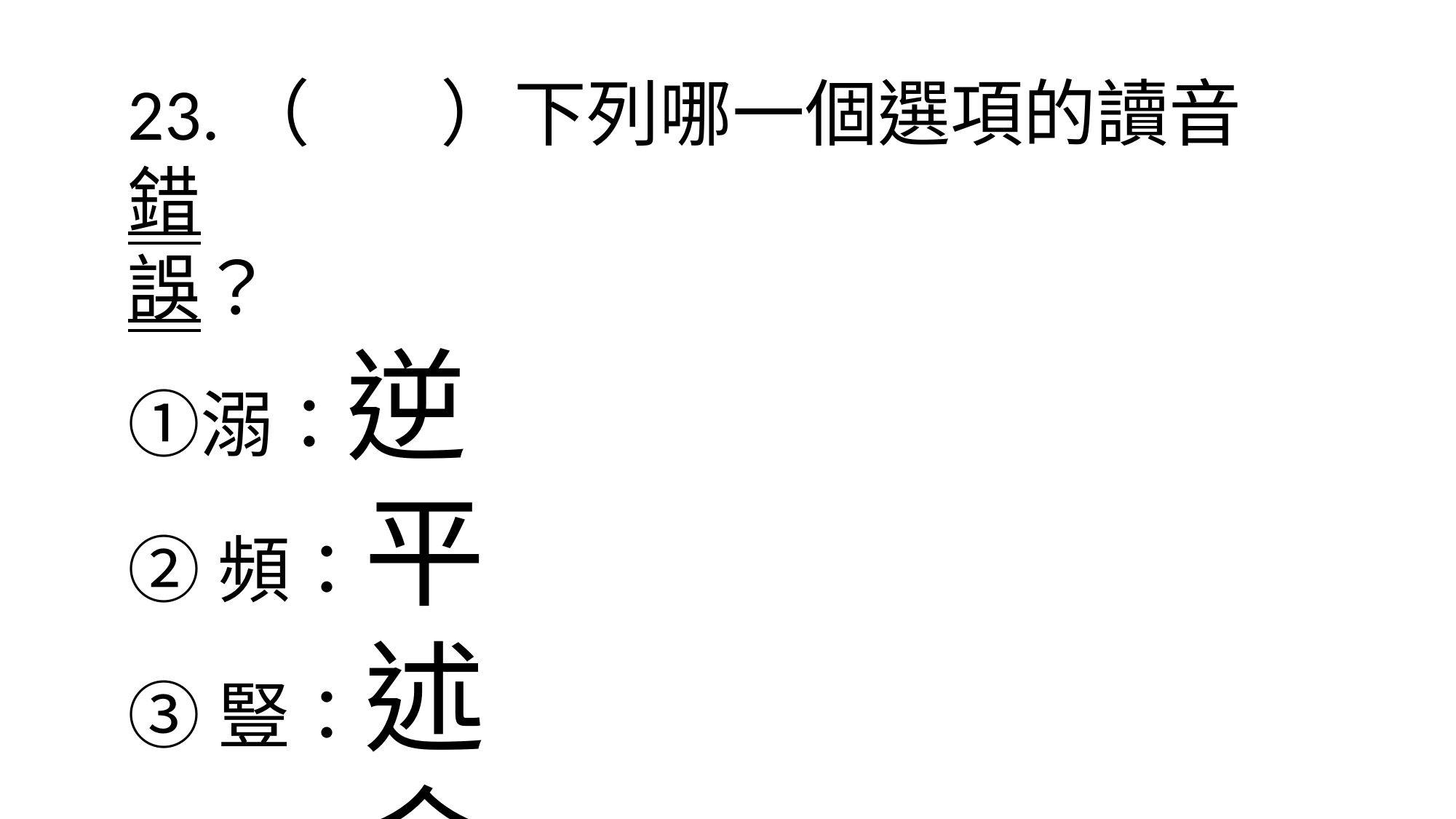

23.（        ）下列哪一個選項的讀音錯
誤？　
①溺：逆
②頻：平
③豎：述
④襟：金